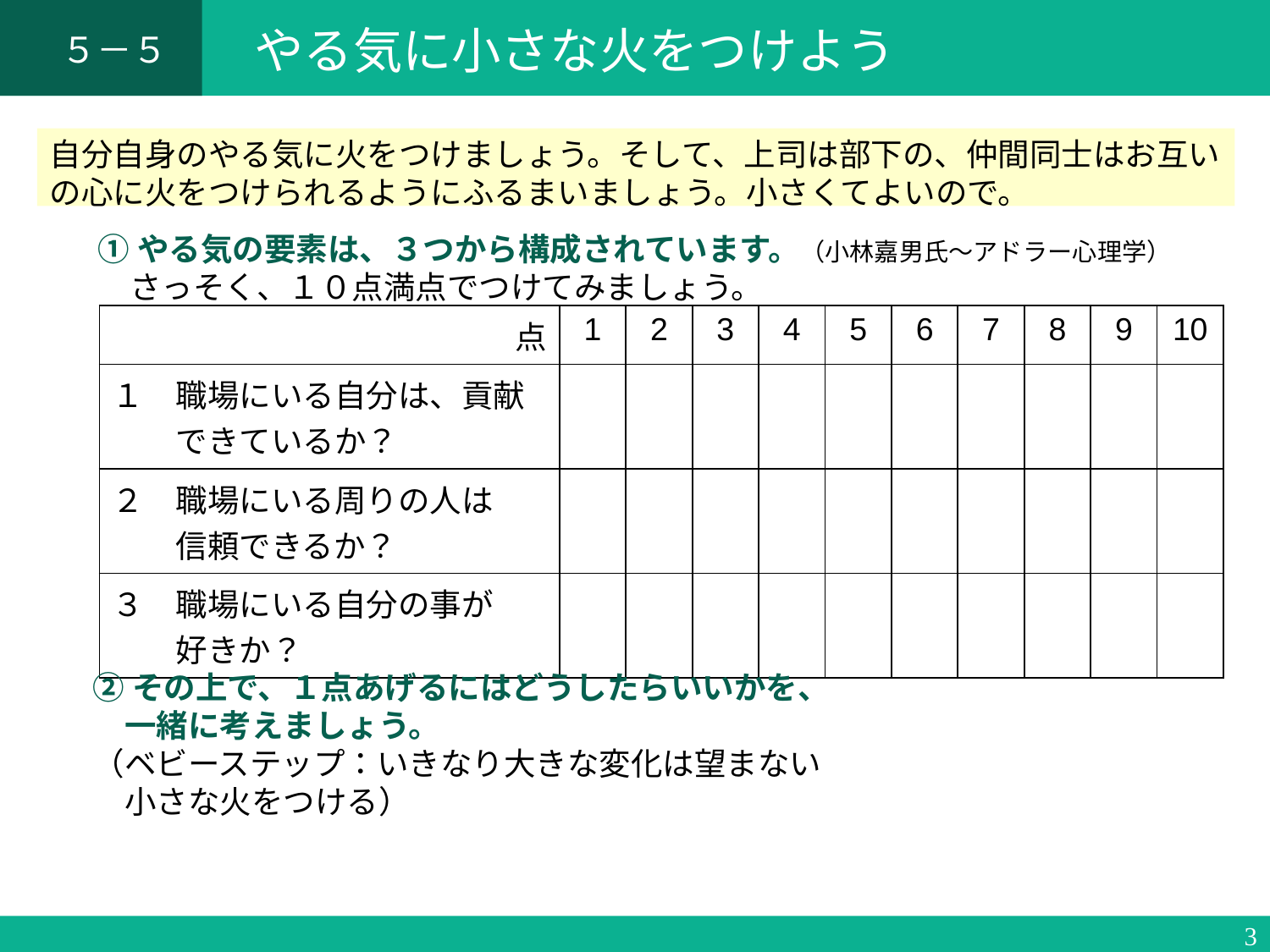

５－５
# やる気に小さな火をつけよう
自分自身のやる気に火をつけましょう。そして、上司は部下の、仲間同士はお互いの心に火をつけられるようにふるまいましょう。小さくてよいので。
①やる気の要素は、３つから構成されています。（小林嘉男氏～アドラー心理学）
　さっそく、１０点満点でつけてみましょう。
| 点 | 1 | 2 | 3 | 4 | 5 | 6 | 7 | 8 | 9 | 10 |
| --- | --- | --- | --- | --- | --- | --- | --- | --- | --- | --- |
| １　職場にいる自分は、貢献 　　できているか？ |  |  |  |  |  |  |  |  |  |  |
| ２　職場にいる周りの人は 　　信頼できるか？ |  |  |  |  |  |  |  |  |  |  |
| ３　職場にいる自分の事が 　　好きか？ |  |  |  |  |  |  |  |  |  |  |
②その上で、１点あげるにはどうしたらいいかを、
　一緒に考えましょう。
（ベビーステップ：いきなり大きな変化は望まない
　小さな火をつける）
38